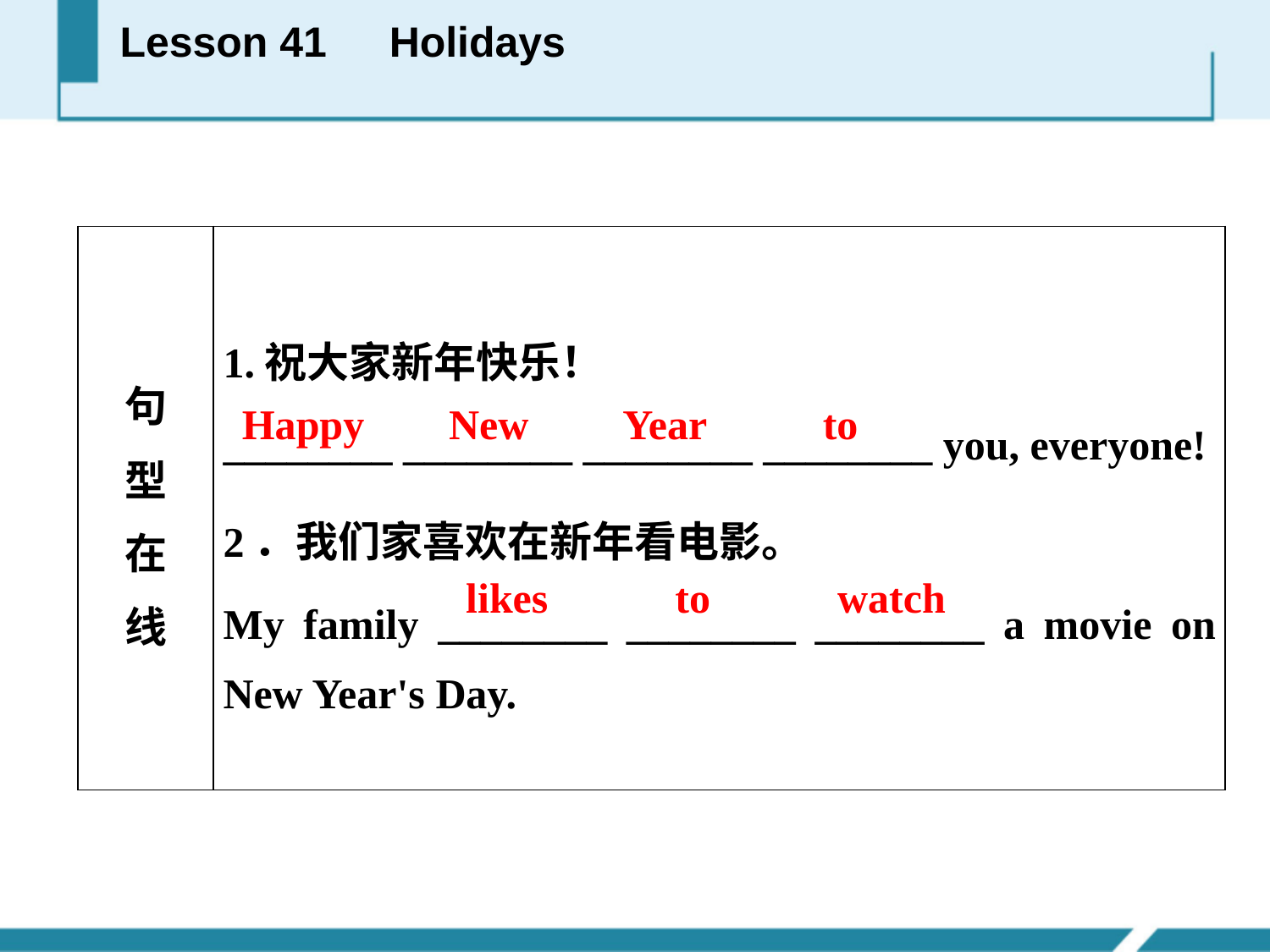

Lesson 41　Holidays
| 句 型 在 线 | 1.祝大家新年快乐！ \_\_\_\_\_\_\_\_ \_\_\_\_\_\_\_\_ \_\_\_\_\_\_\_\_ \_\_\_\_\_\_\_\_ you, everyone! 2．我们家喜欢在新年看电影。 My family \_\_\_\_\_\_\_\_ \_\_\_\_\_\_\_\_ \_\_\_\_\_\_\_\_ a movie on New Year's Day. |
| --- | --- |
Happy        New         Year           to

likes            to            watch